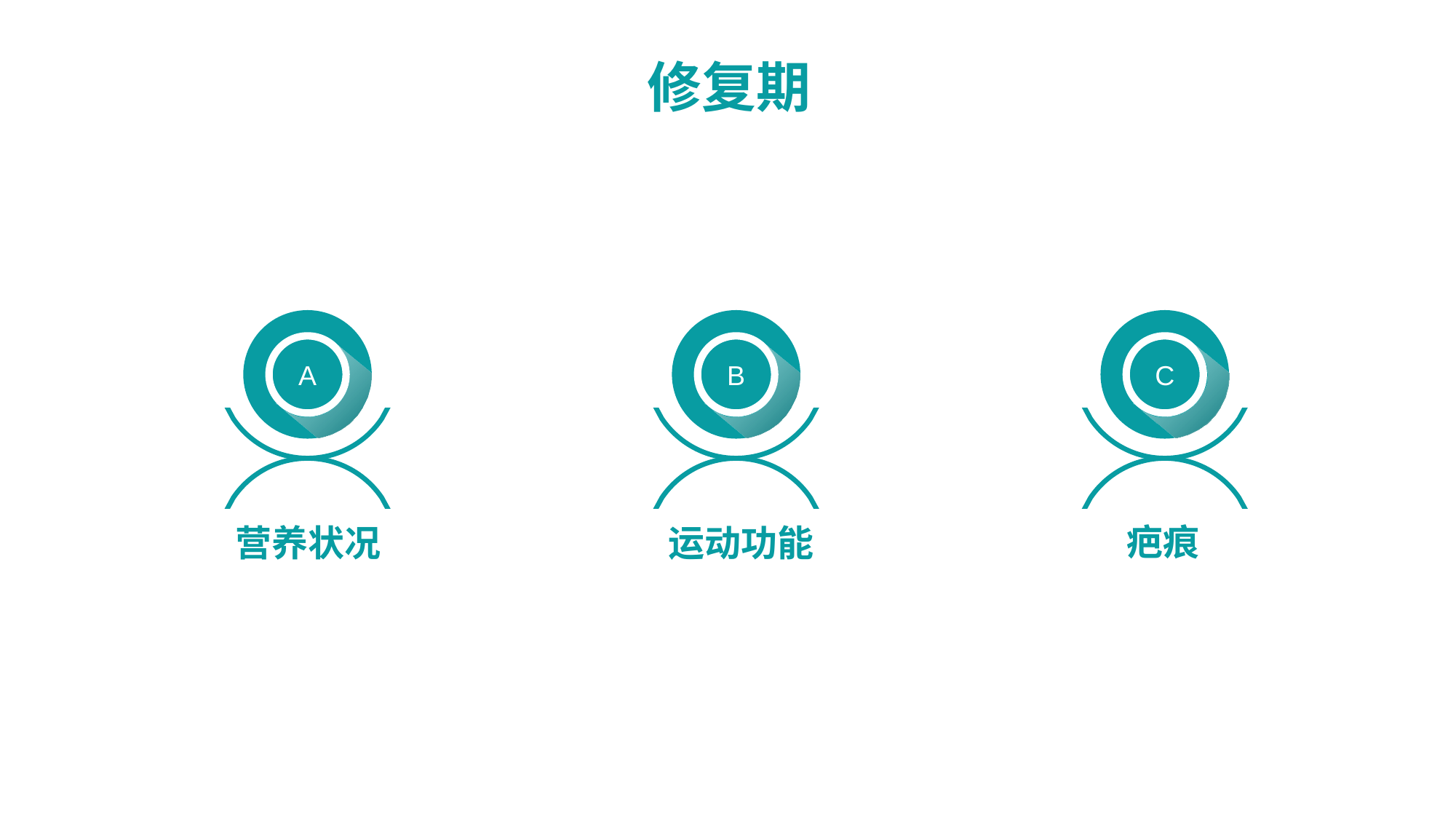

# 修复期

A
B
C

疤痕
营养状况

运动功能